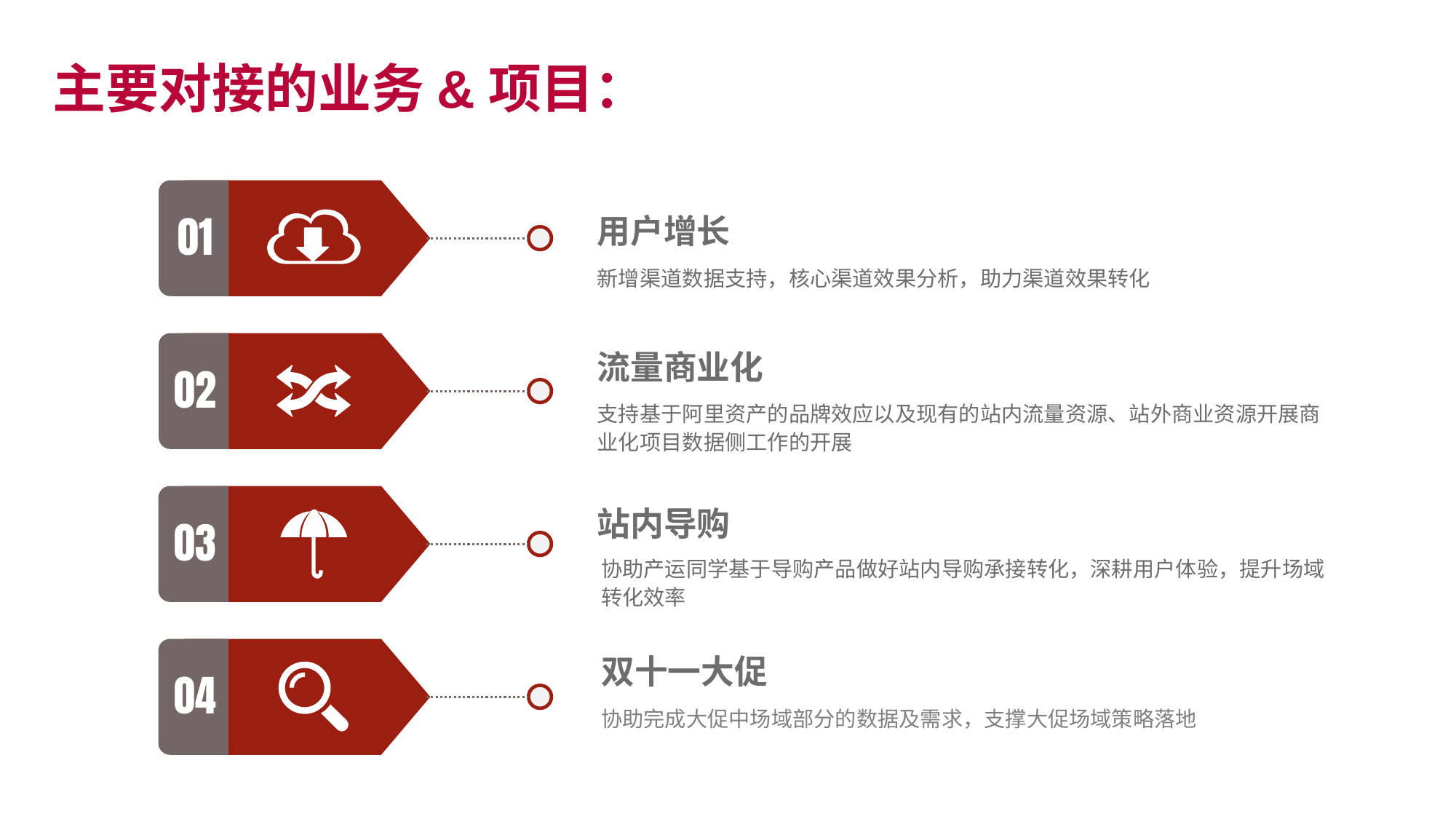

主要对接的业务&项目：

01

用户增长
新增渠道数据支持，核心渠道效果分析，助力渠道效果转化

02

流量商业化
支持基于阿里资产的品牌效应以及现有的站内流量资源、站外商业资源开展商业化项目数据侧工作的开展

03

站内导购
协助产运同学基于导购产品做好站内导购承接转化，深耕用户体验，提升场域转化效率

04

双十一大促
协助完成大促中场域部分的数据及需求，支撑大促场域策略落地